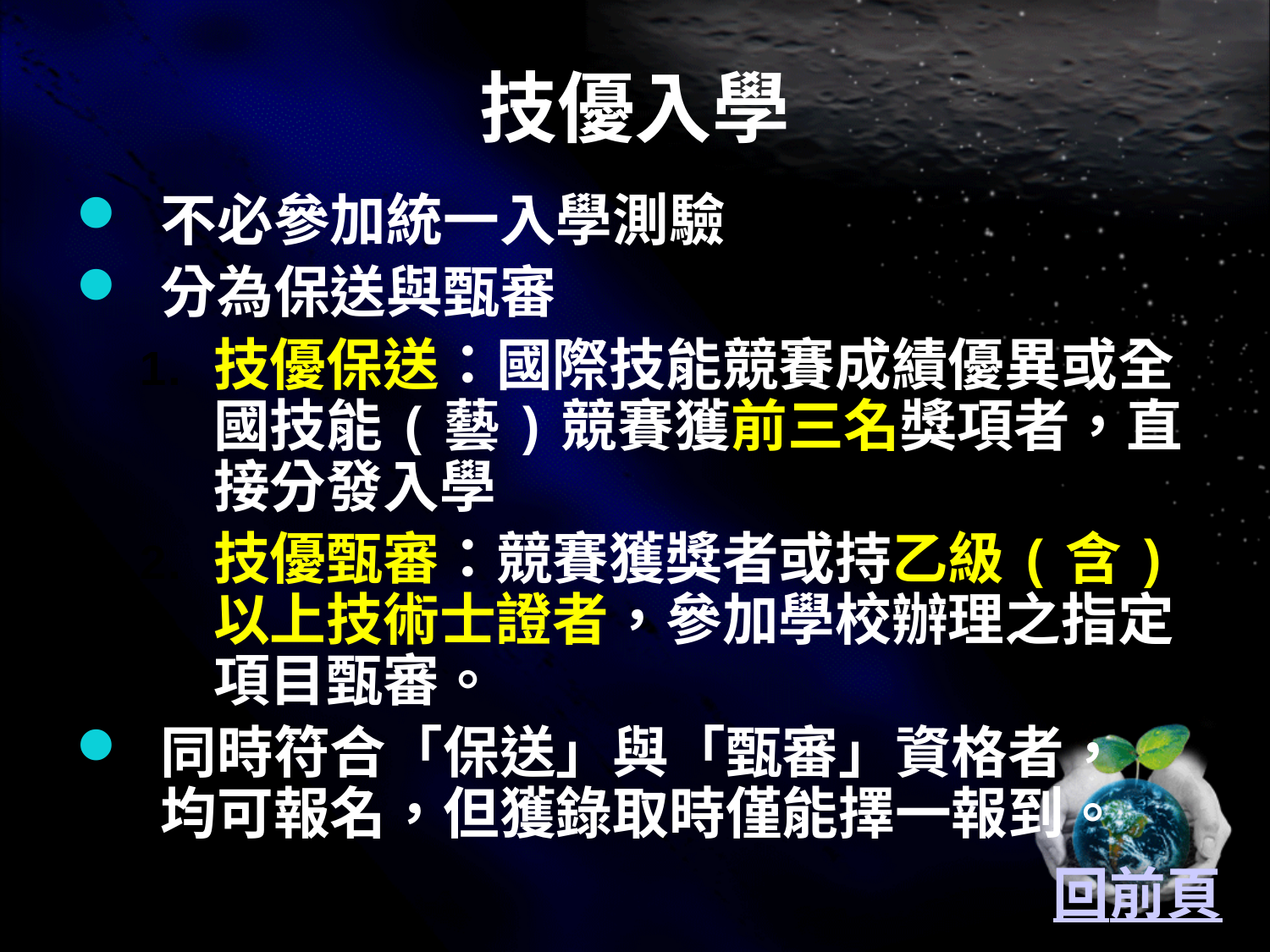

# 技優入學
不必參加統一入學測驗
分為保送與甄審
技優保送：國際技能競賽成績優異或全國技能(藝)競賽獲前三名獎項者，直接分發入學
技優甄審：競賽獲獎者或持乙級(含)以上技術士證者，參加學校辦理之指定項目甄審。
同時符合「保送」與「甄審」資格者，
均可報名，但獲錄取時僅能擇一報到。
回前頁